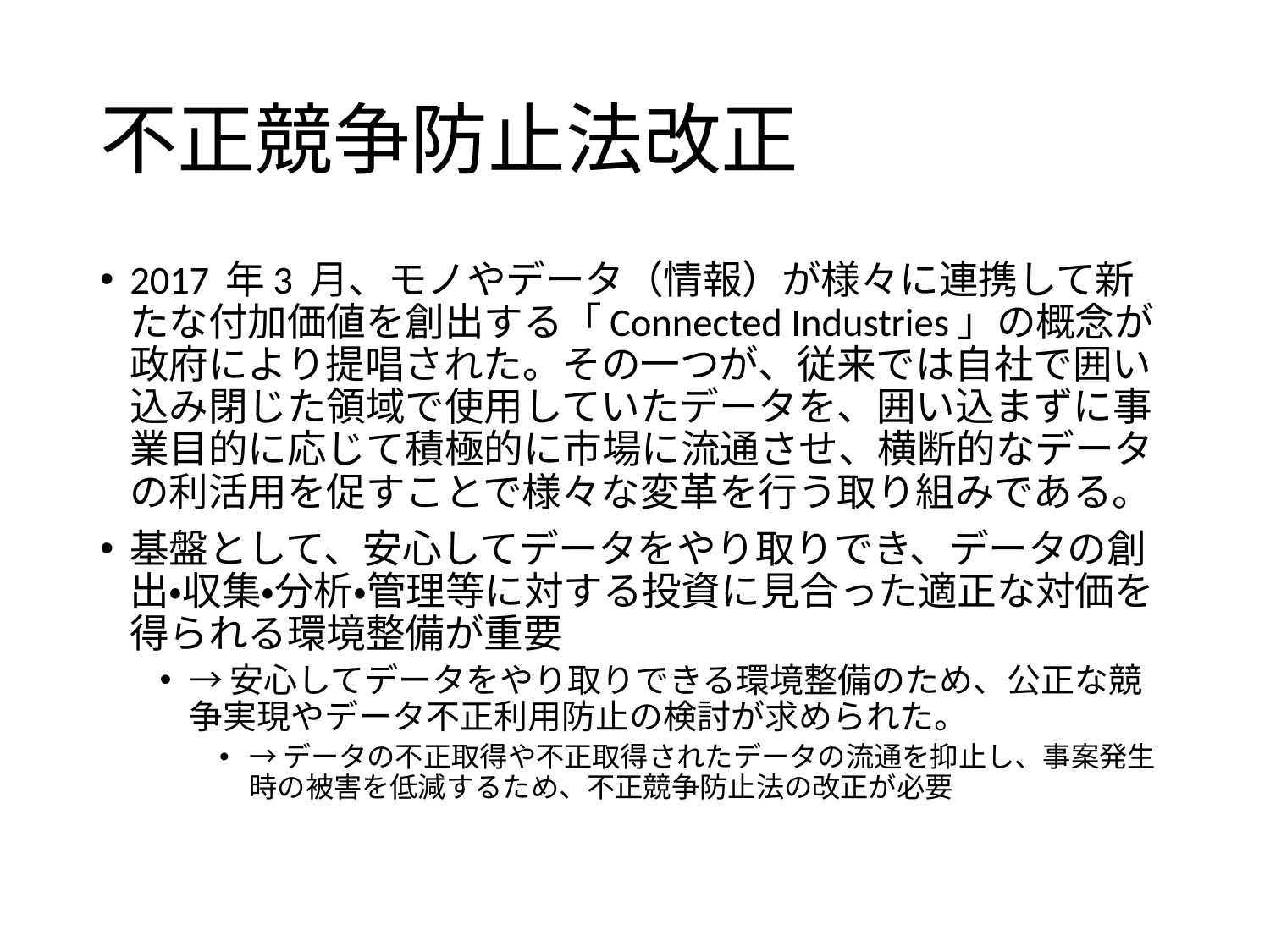

# 不正競争防止法改正
2017 年3 月、モノやデータ（情報）が様々に連携して新たな付加価値を創出する「Connected Industries」の概念が政府により提唱された。その一つが、従来では自社で囲い込み閉じた領域で使用していたデータを、囲い込まずに事業目的に応じて積極的に市場に流通させ、横断的なデータの利活用を促すことで様々な変革を行う取り組みである。
基盤として、安心してデータをやり取りでき、データの創出・収集・分析・管理等に対する投資に見合った適正な対価を得られる環境整備が重要
→安心してデータをやり取りできる環境整備のため、公正な競争実現やデータ不正利用防止の検討が求められた。
→データの不正取得や不正取得されたデータの流通を抑止し、事案発生時の被害を低減するため、不正競争防止法の改正が必要